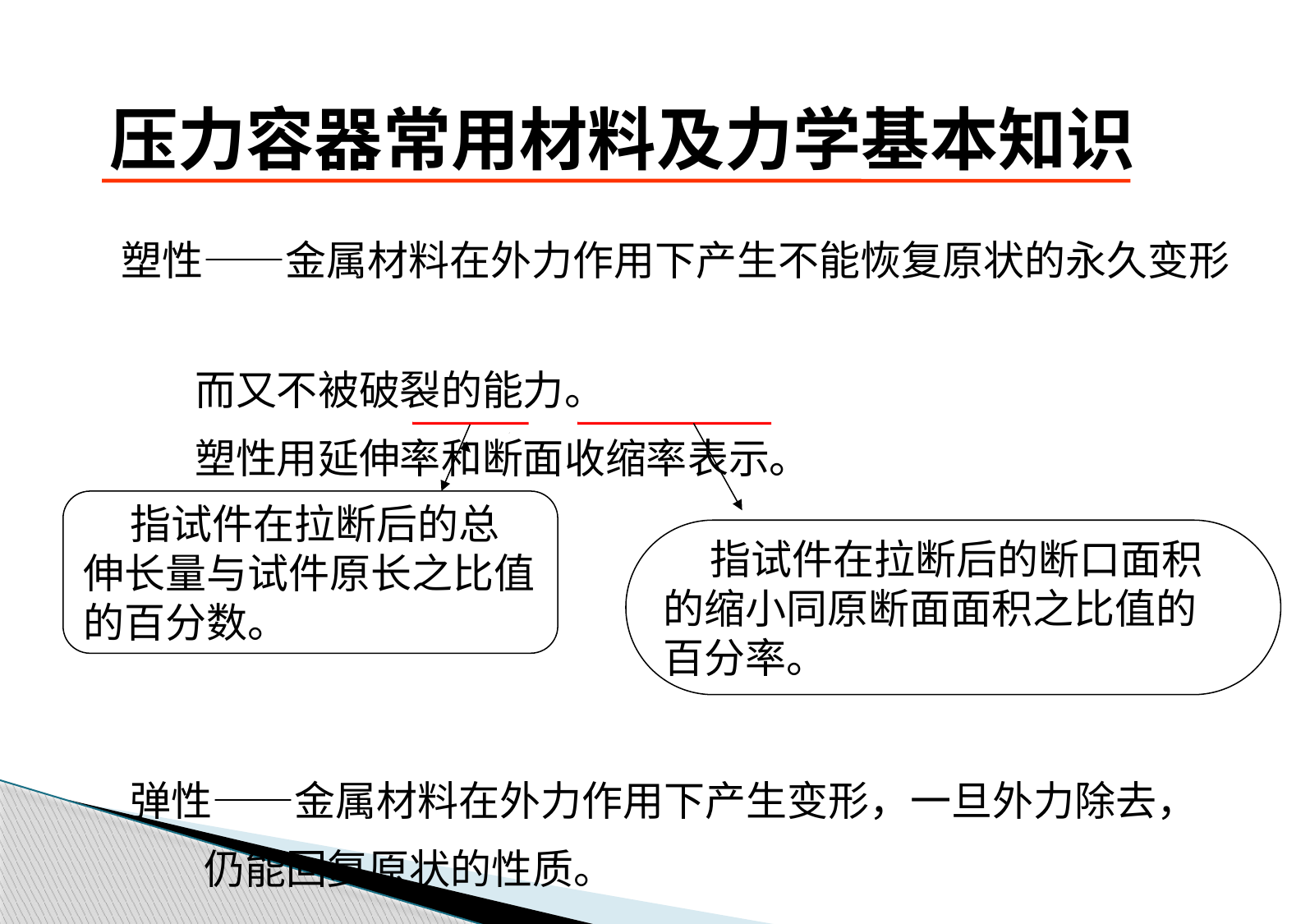

# 压力容器常用材料及力学基本知识

  塑性——金属材料在外力作用下产生不能恢复原状的永久变形
          而又不被破裂的能力。
          塑性用延伸率和断面收缩率表示。

   弹性——金属材料在外力作用下产生变形，一旦外力除去，
           仍能回复原状的性质。

    指试件在拉断后的总
伸长量与试件原长之比值
的百分数。

    指试件在拉断后的断口面积
的缩小同原断面面积之比值的
百分率。